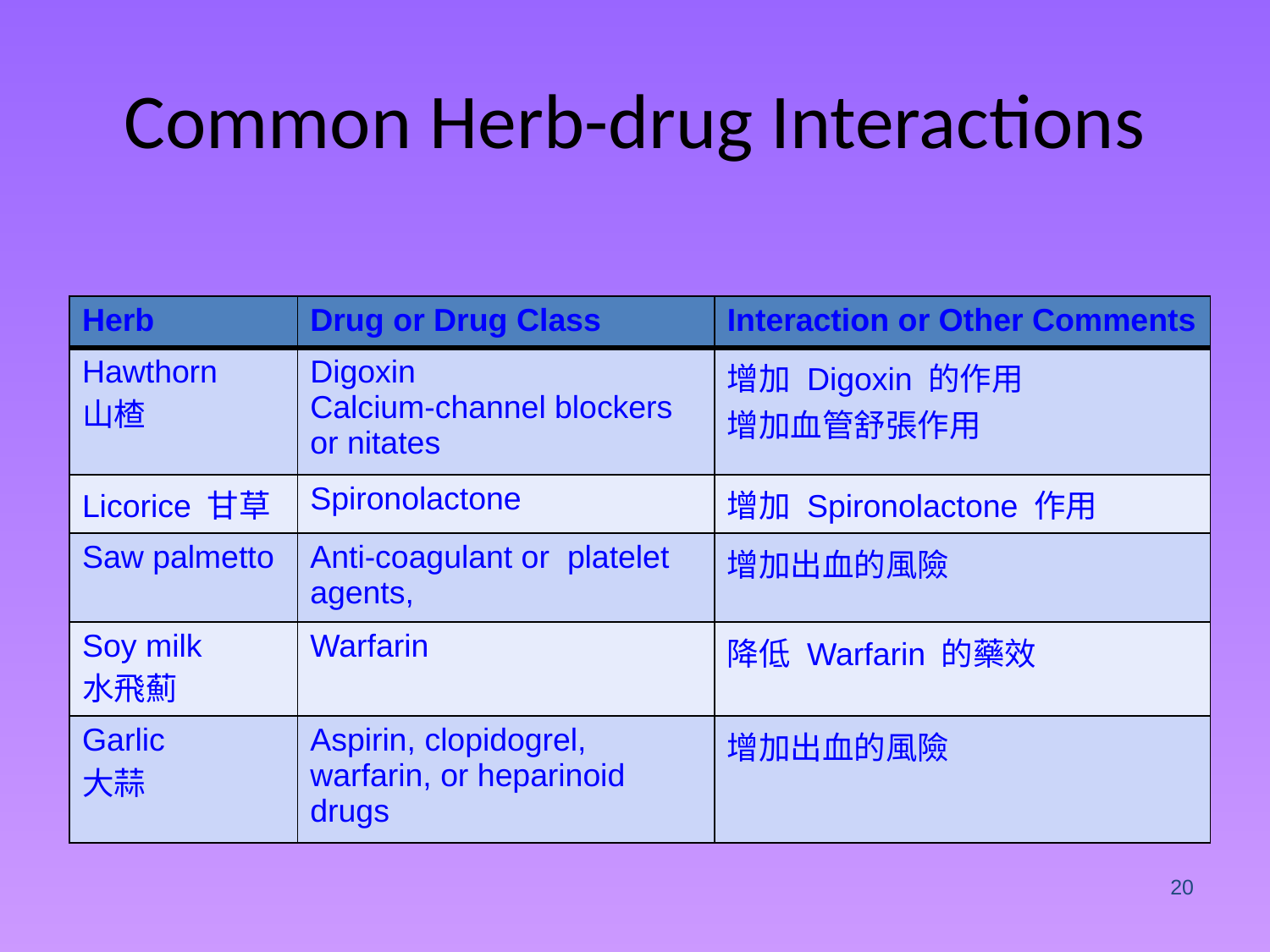

Common Herb-drug Interactions
| Herb | Drug or Drug Class | Interaction or Other Comments |
| --- | --- | --- |
| Hawthorn 山楂 | Digoxin Calcium-channel blockers or nitates | 增加 Digoxin 的作用 增加血管舒張作用 |
| Licorice 甘草 | Spironolactone | 增加 Spironolactone 作用 |
| Saw palmetto | Anti-coagulant or platelet agents, | 增加出血的風險 |
| Soy milk 水飛薊 | Warfarin | 降低 Warfarin 的藥效 |
| Garlic 大蒜 | Aspirin, clopidogrel, warfarin, or heparinoid drugs | 增加出血的風險 |
20